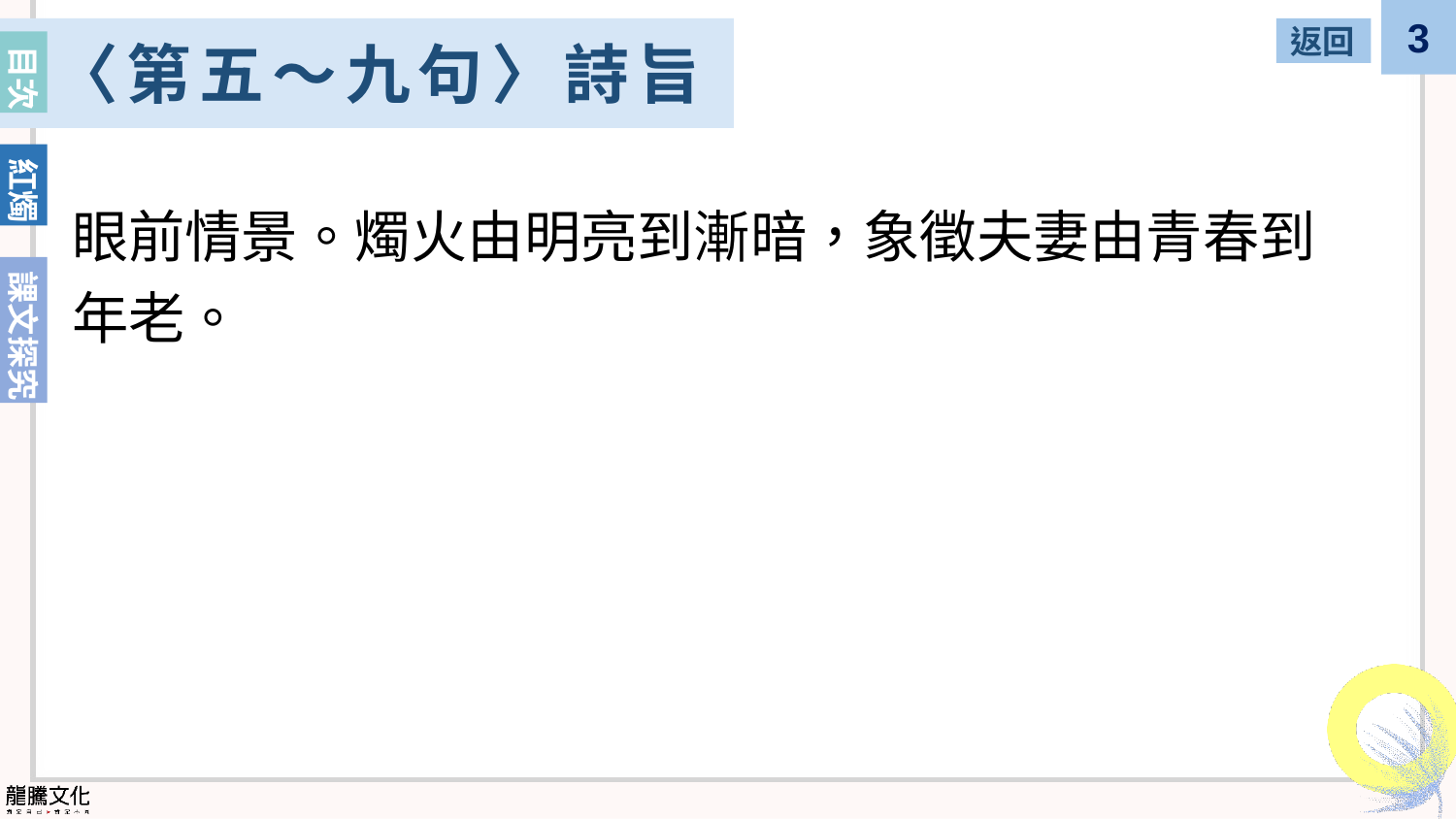

返回
〈第五～九句〉詩旨
目次
眼前情景。燭火由明亮到漸暗，象徵夫妻由青春到年老。